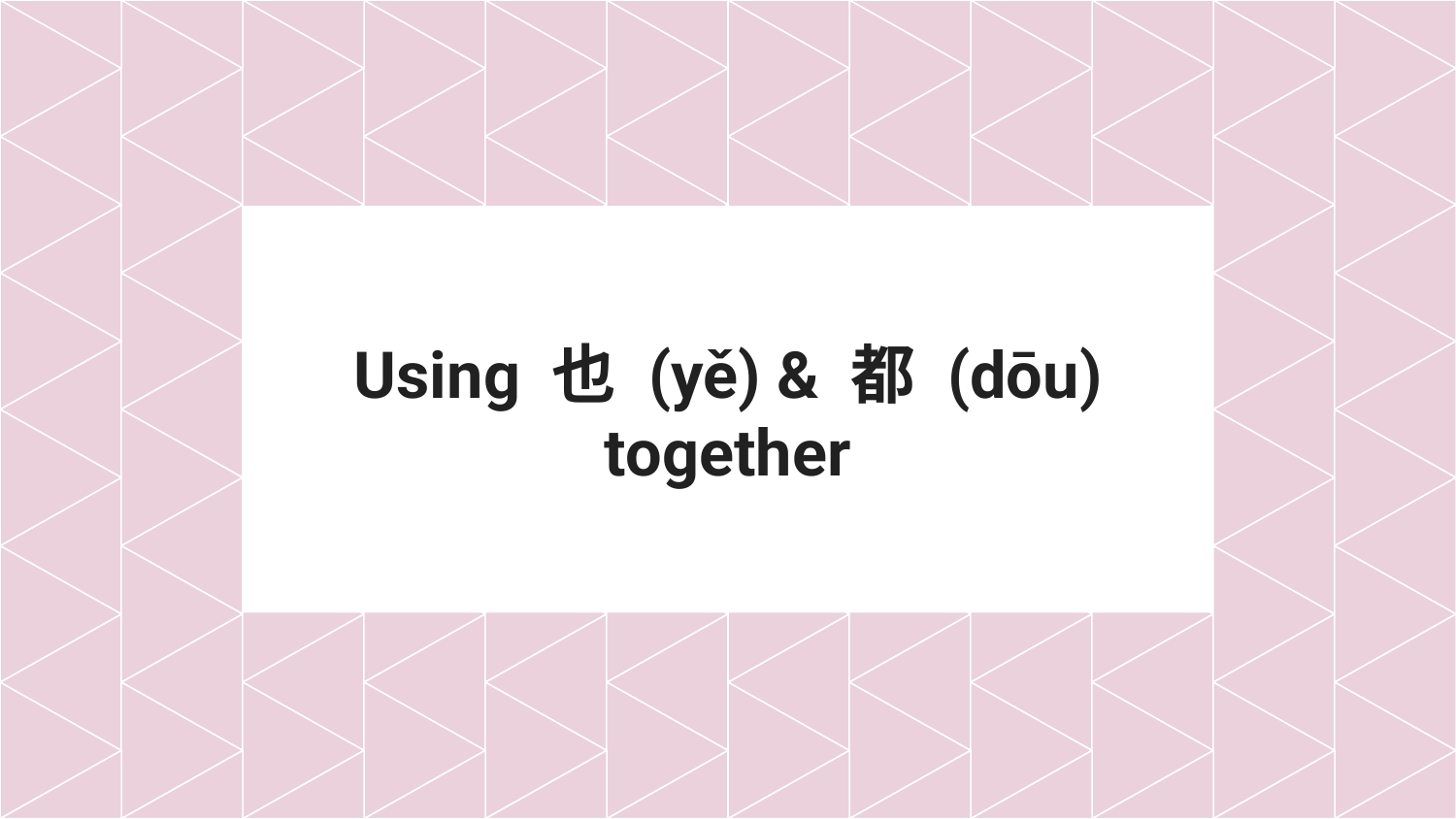

# Using 也 (yě) & 都 (dōu) together